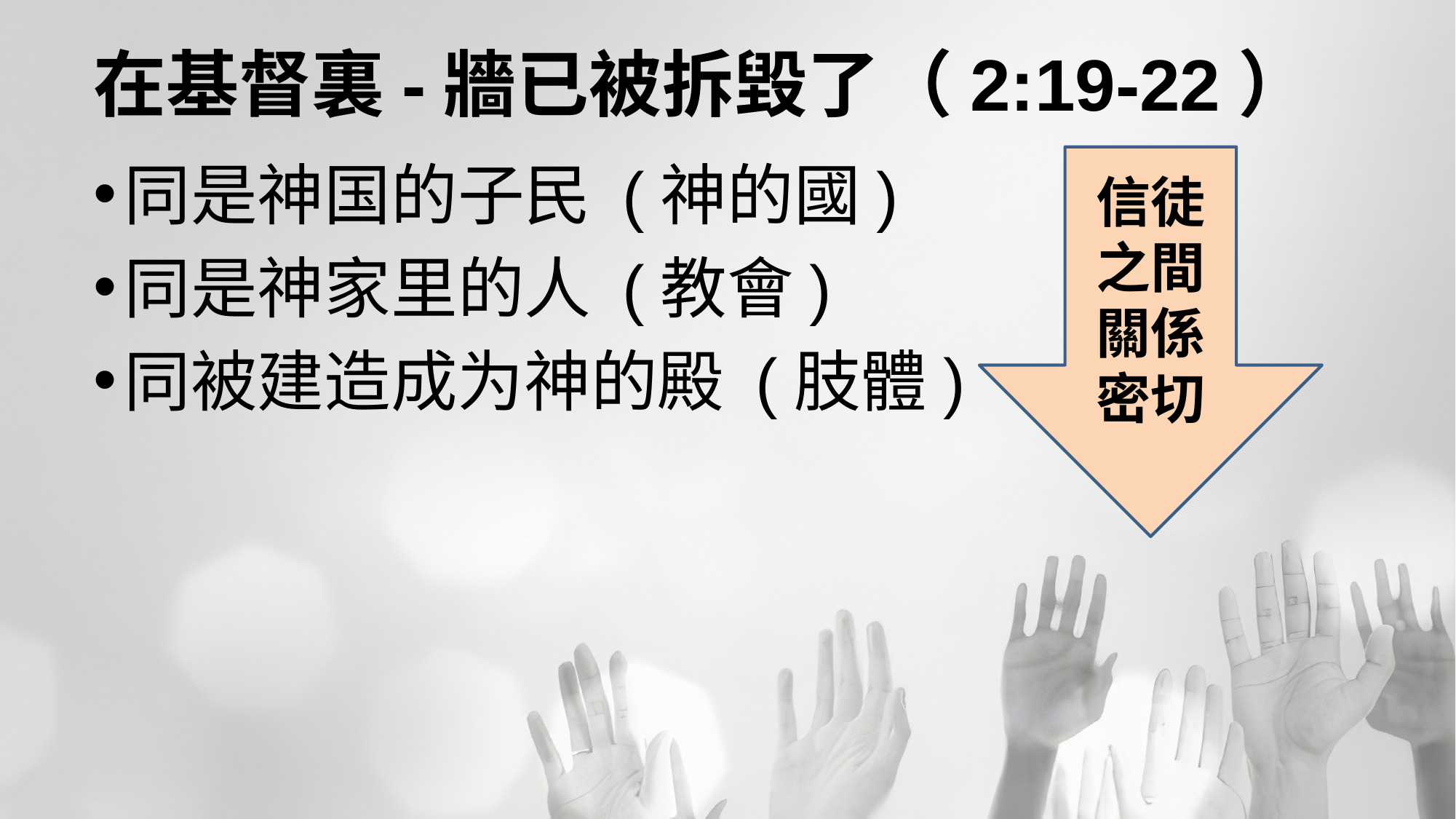

# 在基督裏-牆已被拆毀了（2:19-22）
同是神国的子民 (神的國)
同是神家里的人 (教會)
同被建造成为神的殿 (肢體)
信徒之間
關係
密切